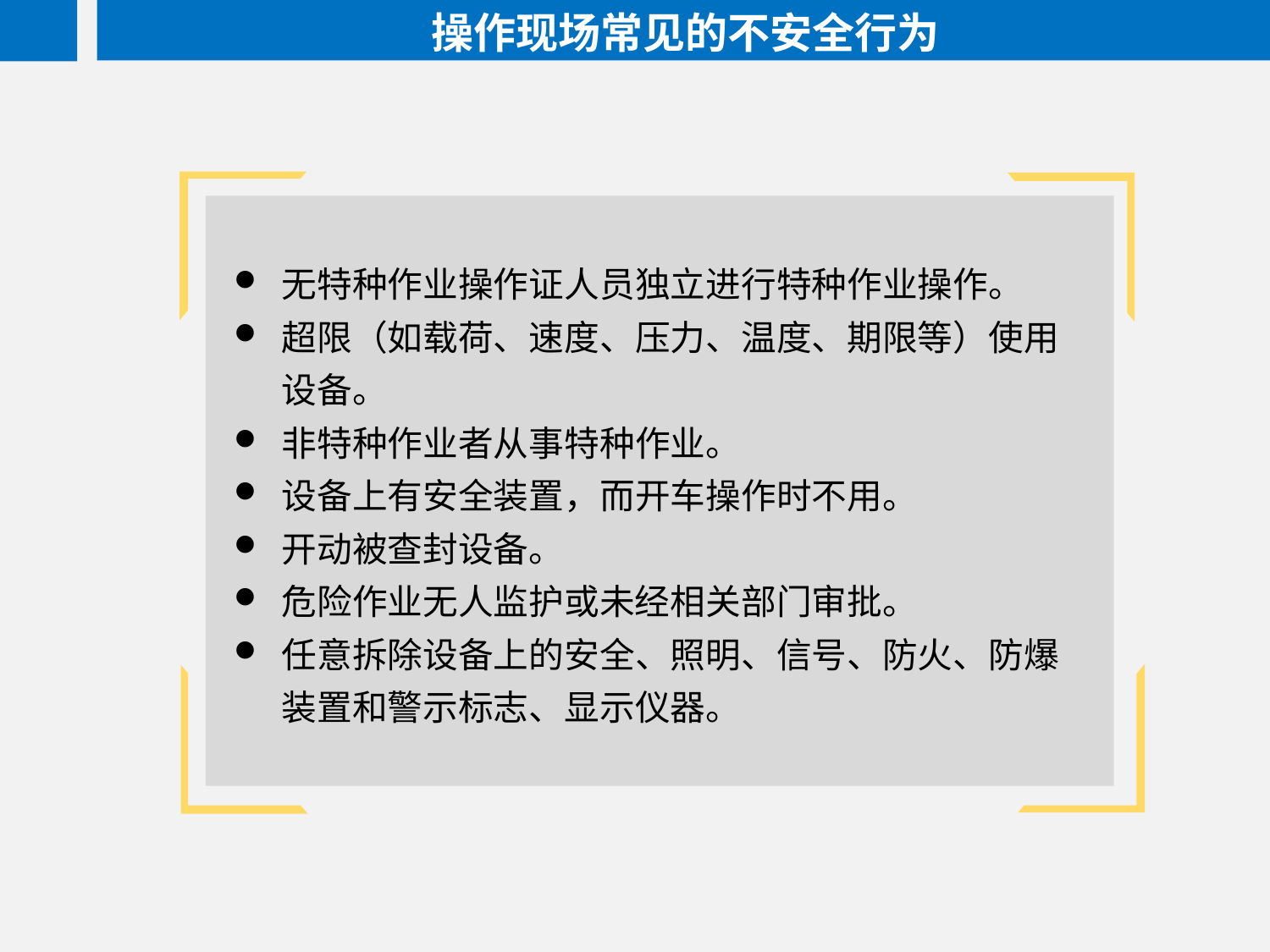

操作现场常见的不安全行为

无特种作业操作证人员独立进行特种作业操作。
超限（如载荷、速度、压力、温度、期限等）使用设备。
非特种作业者从事特种作业。
设备上有安全装置，而开车操作时不用。
开动被查封设备。
危险作业无人监护或未经相关部门审批。
任意拆除设备上的安全、照明、信号、防火、防爆装置和警示标志、显示仪器。